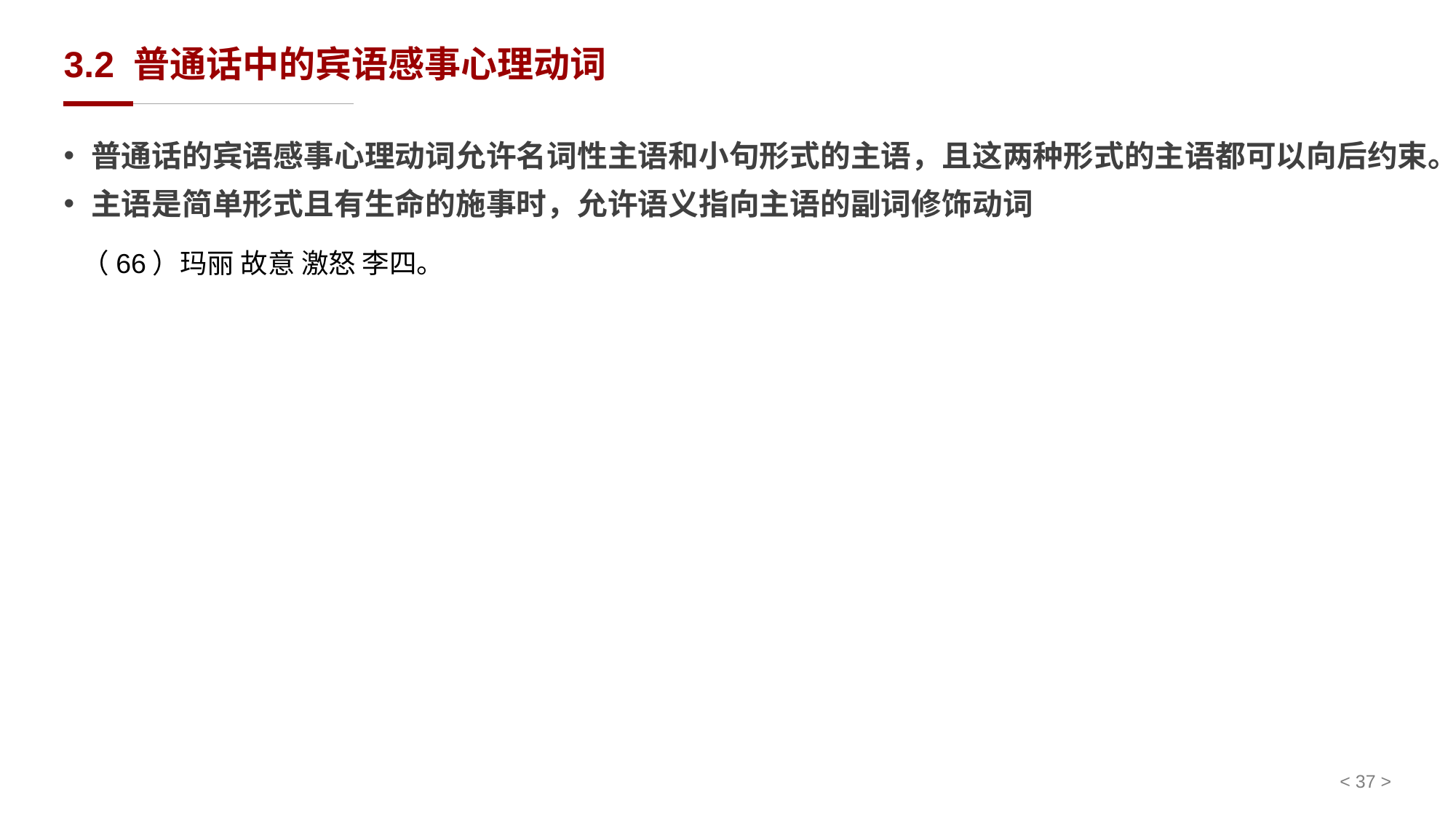

# 3.2 普通话中的宾语感事心理动词
普通话的宾语感事心理动词允许名词性主语和小句形式的主语，且这两种形式的主语都可以向后约束。
主语是简单形式且有生命的施事时，允许语义指向主语的副词修饰动词

（66）玛丽 故意 激怒 李四。
< 37 >